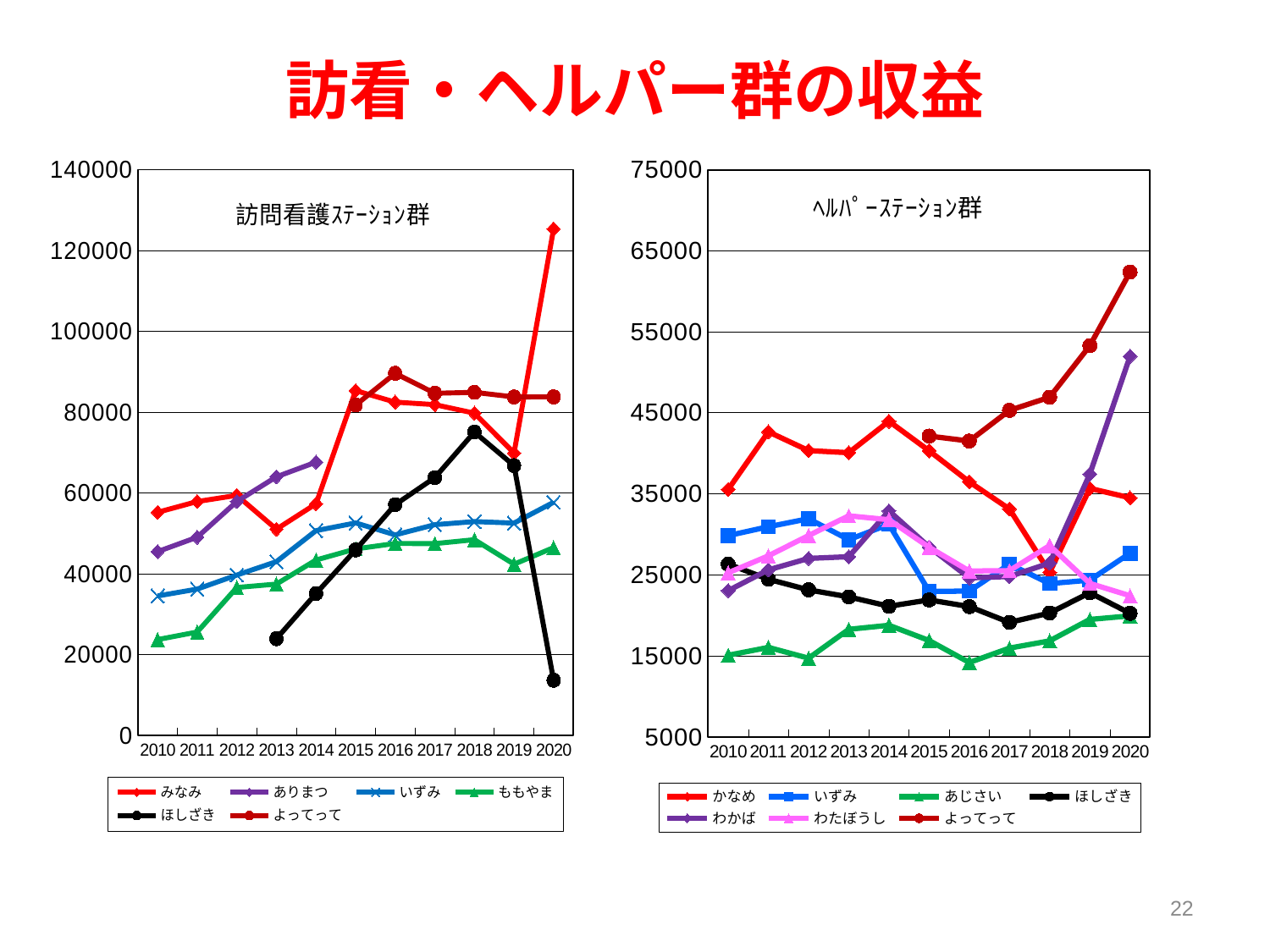

訪看・ヘルパー群の収益

### Chart: 訪問看護ｽﾃｰｼｮﾝ群

| Category | みなみ | ありまつ | いずみ | ももやま | ほしざき | よってって |
|---|---|---|---|---|---|---|
| 2010 | 55228.0 | 45508.0 | 34537.0 | 23755.0 | None | None |
| 2011 | 57895.0 | 49066.0 | 36237.0 | 25614.0 | None | None |
| 2012 | 59429.0 | 57907.0 | 39708.0 | 36629.0 | None | None |
| 2013 | 51043.0 | 64019.0 | 43015.0 | 37469.0 | 23955.0 | None |
| 2014 | 57339.0 | 67635.0 | 50694.0 | 43424.0 | 35151.0 | None |
| 2015 | 85328.0 | None | 52600.0 | 46173.0 | 45930.0 | 81761.0 |
| 2016 | 82482.0 | None | 49642.0 | 47519.0 | 57130.0 | 89608.0 |
| 2017 | 81864.0 | None | 52166.0 | 47484.0 | 63816.0 | 84671.0 |
| 2018 | 79758.0 | None | 52934.0 | 48451.0 | 75085.0 | 84907.0 |
| 2019 | 69900.0 | None | 52558.0 | 42394.0 | 66778.0 | 83763.0 |
| 2020 | 125344.0 | None | 57716.0 | 46491.0 | 13692.0 | 83783.0 |

### Chart: ﾍﾙﾊﾟｰｽﾃｰｼｮﾝ群

| Category | かなめ | いずみ | あじさい | ほしざき | わかば | わたぼうし | よってって |
|---|---|---|---|---|---|---|---|
| 2010 | 35537.0 | 29833.0 | 15067.0 | 26314.0 | 23039.0 | 25245.0 | None |
| 2011 | 42646.0 | 30928.0 | 16036.0 | 24449.0 | 25606.0 | 27334.0 | None |
| 2012 | 40326.0 | 31913.0 | 14703.0 | 23136.0 | 27020.0 | 29845.0 | None |
| 2013 | 40070.0 | 29330.0 | 18269.0 | 22273.0 | 27230.0 | 32274.0 | None |
| 2014 | 43955.0 | 31216.0 | 18765.0 | 21114.0 | 32891.0 | 31790.0 | None |
| 2015 | 40310.0 | 22962.0 | 16887.0 | 21893.0 | 28431.0 | 28397.0 | 42120.0 |
| 2016 | 36470.0 | 22979.0 | 14173.0 | 21072.0 | 24611.0 | 25466.0 | 41508.0 |
| 2017 | 33114.0 | 26318.0 | 15952.0 | 19122.0 | 24789.0 | 25505.0 | 45292.0 |
| 2018 | 25290.0 | 23913.0 | 16844.0 | 20283.0 | 26437.0 | 28601.0 | 46919.0 |
| 2019 | 35664.0 | 24334.0 | 19491.0 | 22788.0 | 37441.0 | 23933.0 | 53278.0 |
| 2020 | 34500.0 | 27668.0 | 19926.0 | 20240.0 | 51971.0 | 22410.0 | 62364.0 |
22